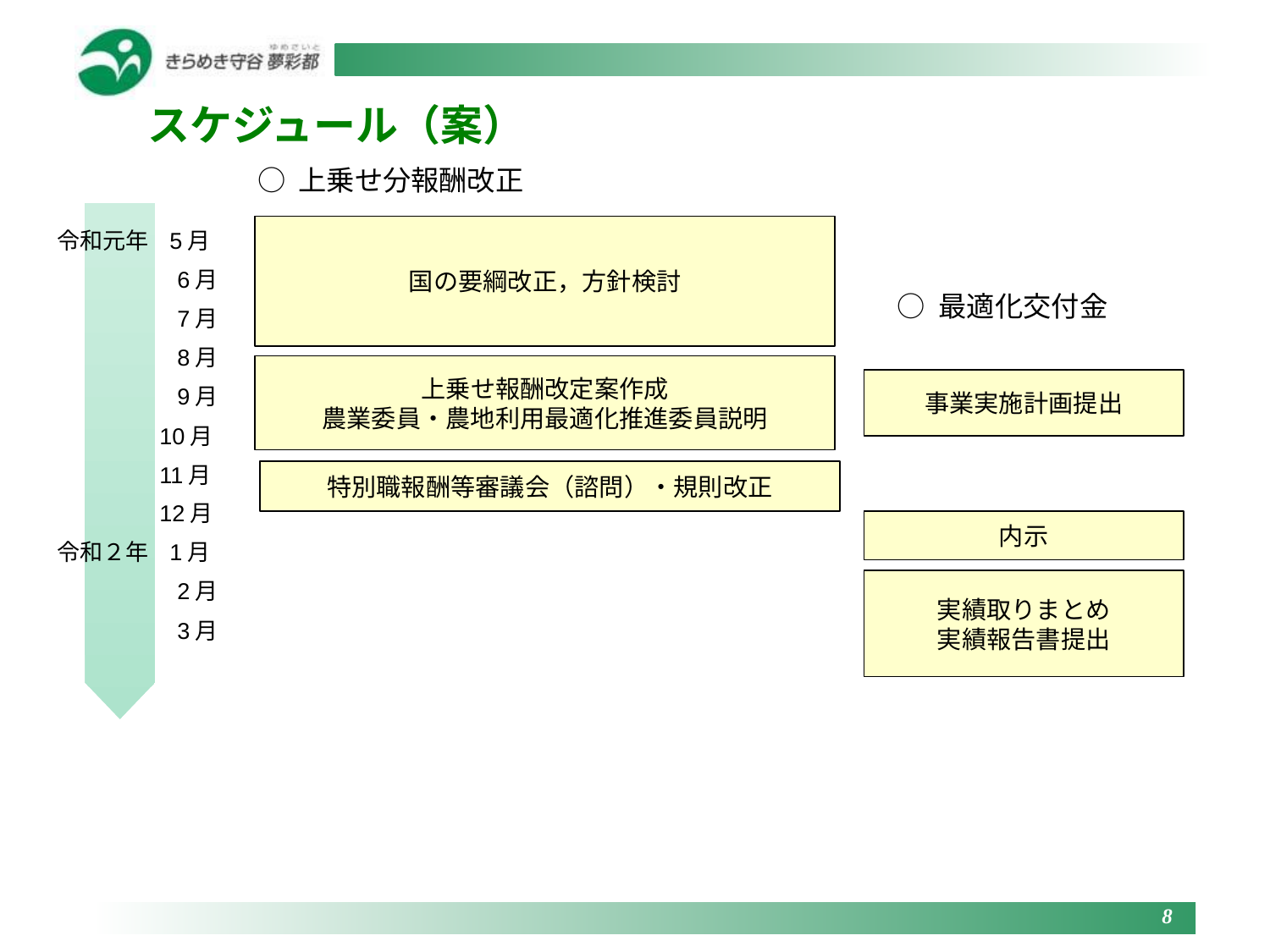

スケジュール（案）
○ 上乗せ分報酬改正
国の要綱改正，方針検討
令和元年   5月
　　　　　6月
　　　　　7月
　　　　　8月
　　　　　9月
　　　 　10月
　　　　 11月
　　　 　12月
令和２年   1月
　　　　　2月
　　　　　3月

○ 最適化交付金
上乗せ報酬改定案作成
農業委員・農地利用最適化推進委員説明
事業実施計画提出

特別職報酬等審議会（諮問）・規則改正
内示
実績取りまとめ
実績報告書提出
8